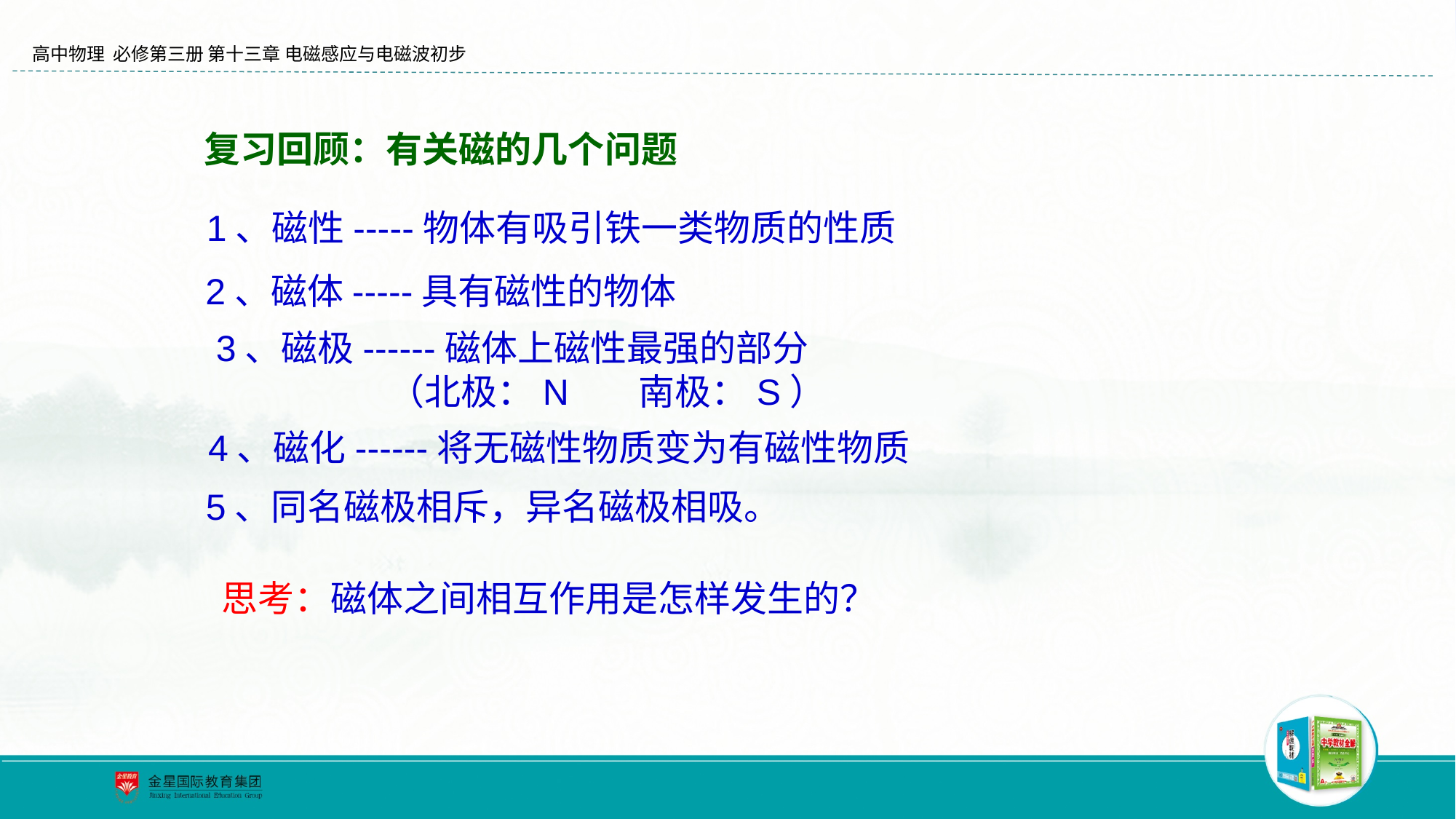

复习回顾：有关磁的几个问题
1、磁性-----物体有吸引铁一类物质的性质
2、磁体-----具有磁性的物体
3、磁极------磁体上磁性最强的部分
                    （北极：N      南极：S）
4、磁化------将无磁性物质变为有磁性物质
5、同名磁极相斥，异名磁极相吸。
思考：磁体之间相互作用是怎样发生的？